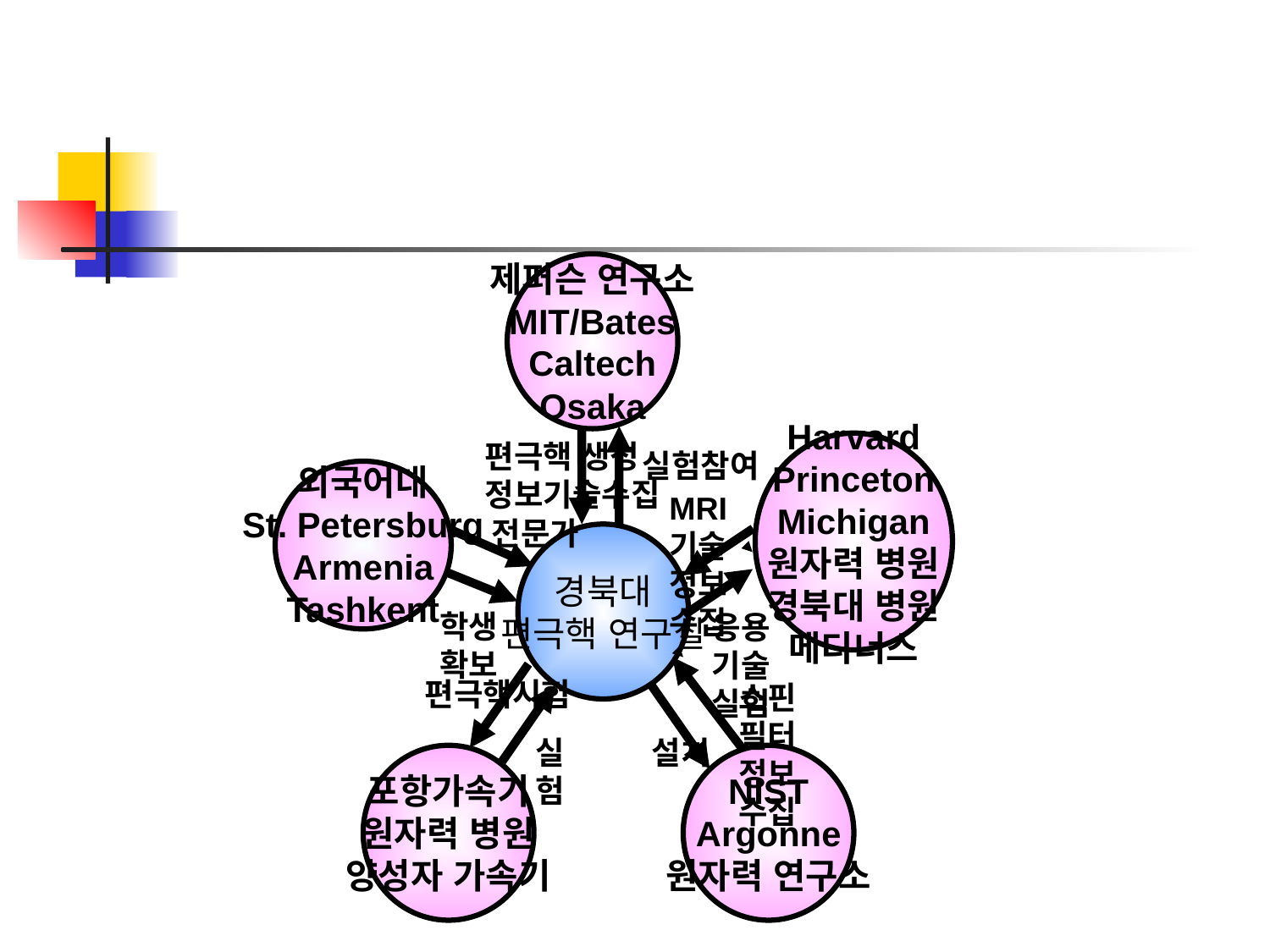

제퍼슨 연구소
MIT/Bates
Caltech
Osaka

편극핵 생성
정보기술수집
Harvard
Princeton
Michigan
원자력 병원
경북대 병원
메디너스
실험참여
외국어대
St. Petersburg
Armenia
Tashkent
MRI 기술
정보수집
전문가
경북대
편극핵 연구실

학생확보
응용기술
실험

편극핵시험
스핀필터
정보수집

실험
설치
포항가속기
원자력 병원
양성자 가속기
NIST
Argonne
원자력 연구소